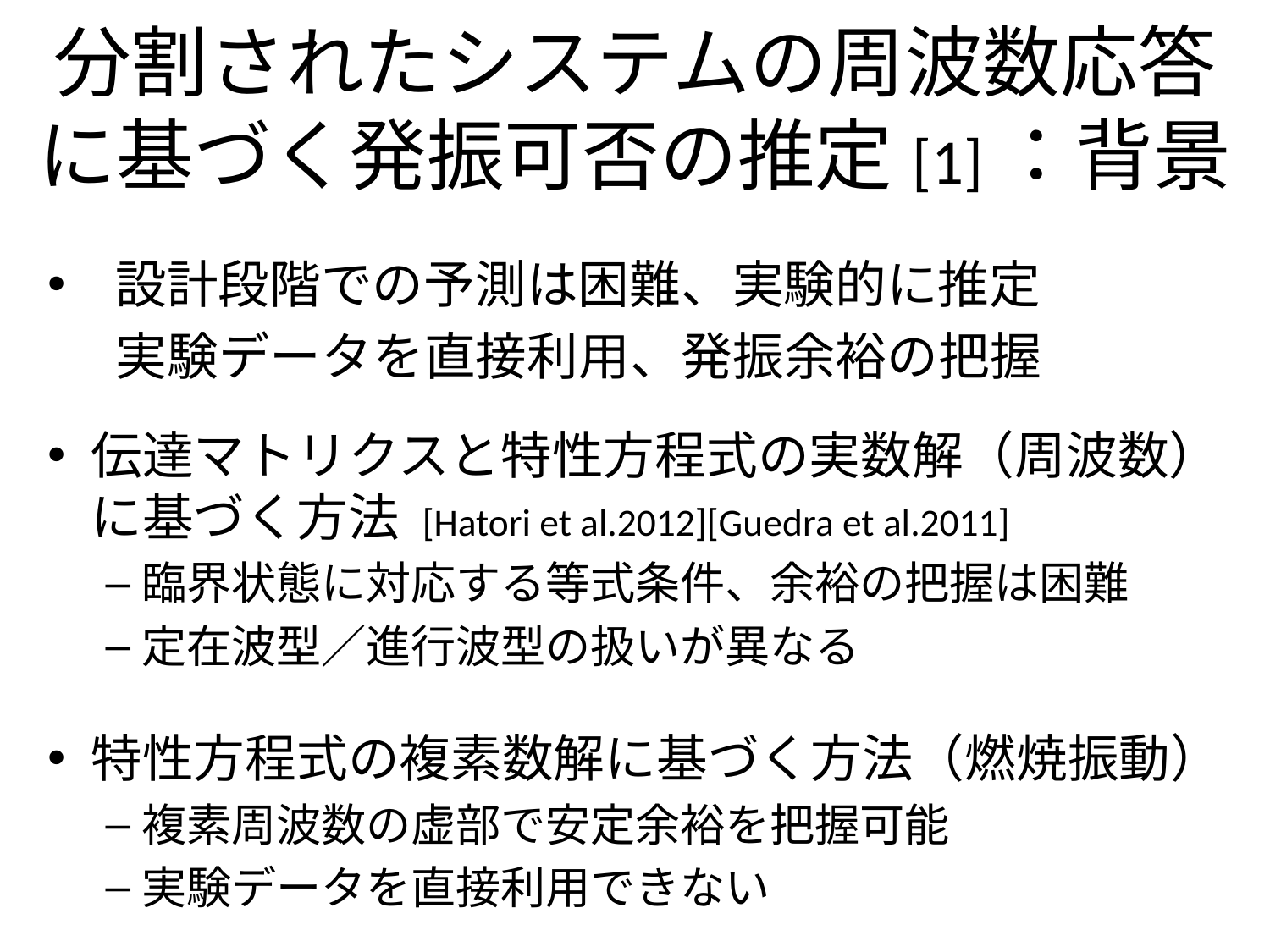

分割されたシステムの周波数応答
に基づく発振可否の推定[1]：背景
　設計段階での予測は困難、実験的に推定
     実験データを直接利用、発振余裕の把握

伝達マトリクスと特性方程式の実数解（周波数）に基づく方法 [Hatori et al.2012][Guedra et al.2011]
臨界状態に対応する等式条件、余裕の把握は困難
定在波型／進行波型の扱いが異なる

特性方程式の複素数解に基づく方法（燃焼振動）
複素周波数の虚部で安定余裕を把握可能
実験データを直接利用できない